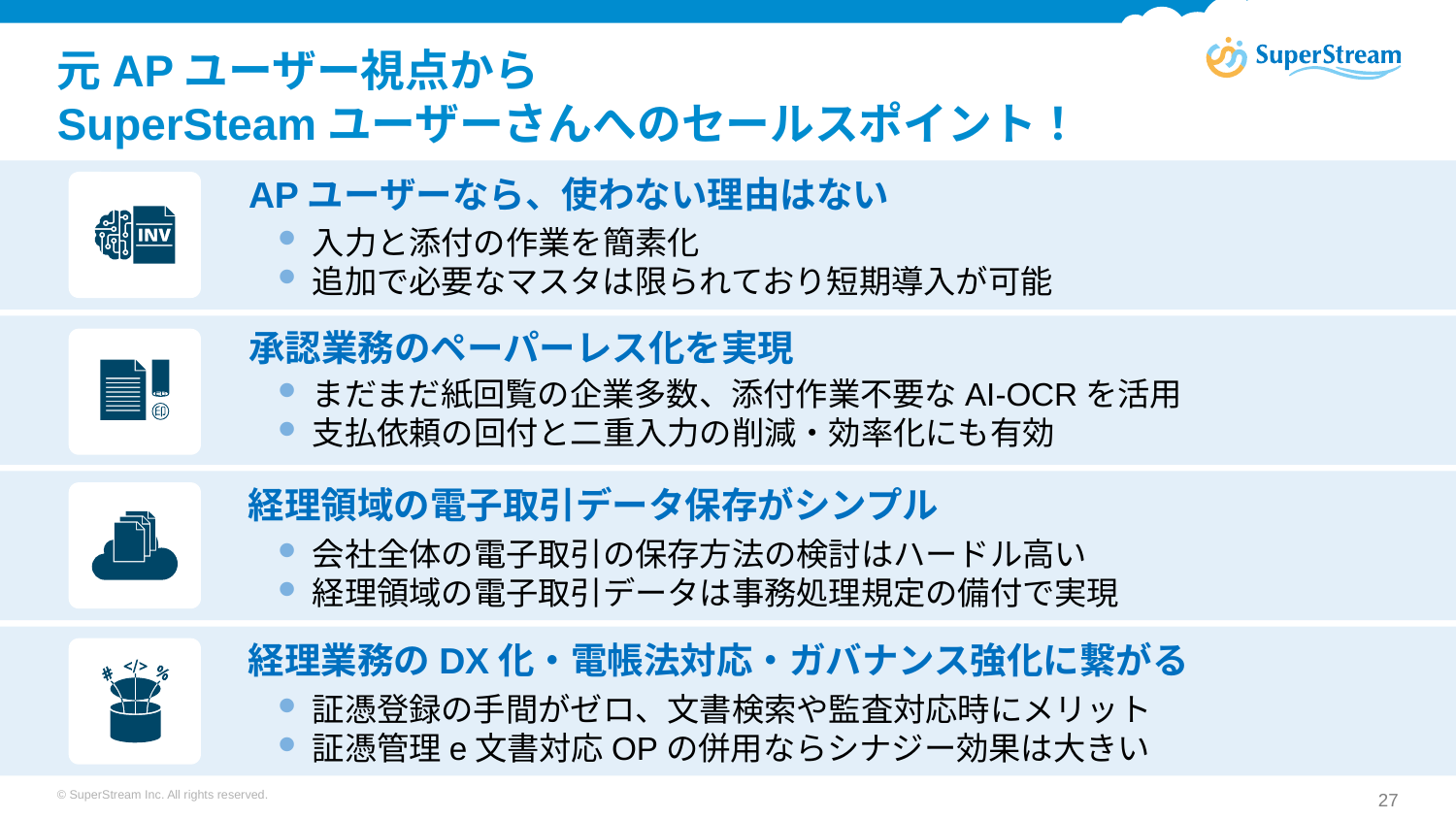

# 元APユーザー視点から SuperSteamユーザーさんへのセールスポイント！

APユーザーなら、使わない理由はない

入力と添付の作業を簡素化
追加で必要なマスタは限られており短期導入が可能

承認業務のペーパーレス化を実現

まだまだ紙回覧の企業多数、添付作業不要なAI-OCRを活用
支払依頼の回付と二重入力の削減・効率化にも有効

経理領域の電子取引データ保存がシンプル

会社全体の電子取引の保存方法の検討はハードル高い
経理領域の電子取引データは事務処理規定の備付で実現

経理業務のDX化・電帳法対応・ガバナンス強化に繋がる

証憑登録の手間がゼロ、文書検索や監査対応時にメリット
証憑管理e文書対応OPの併用ならシナジー効果は大きい
© SuperStream Inc. All rights reserved.
27